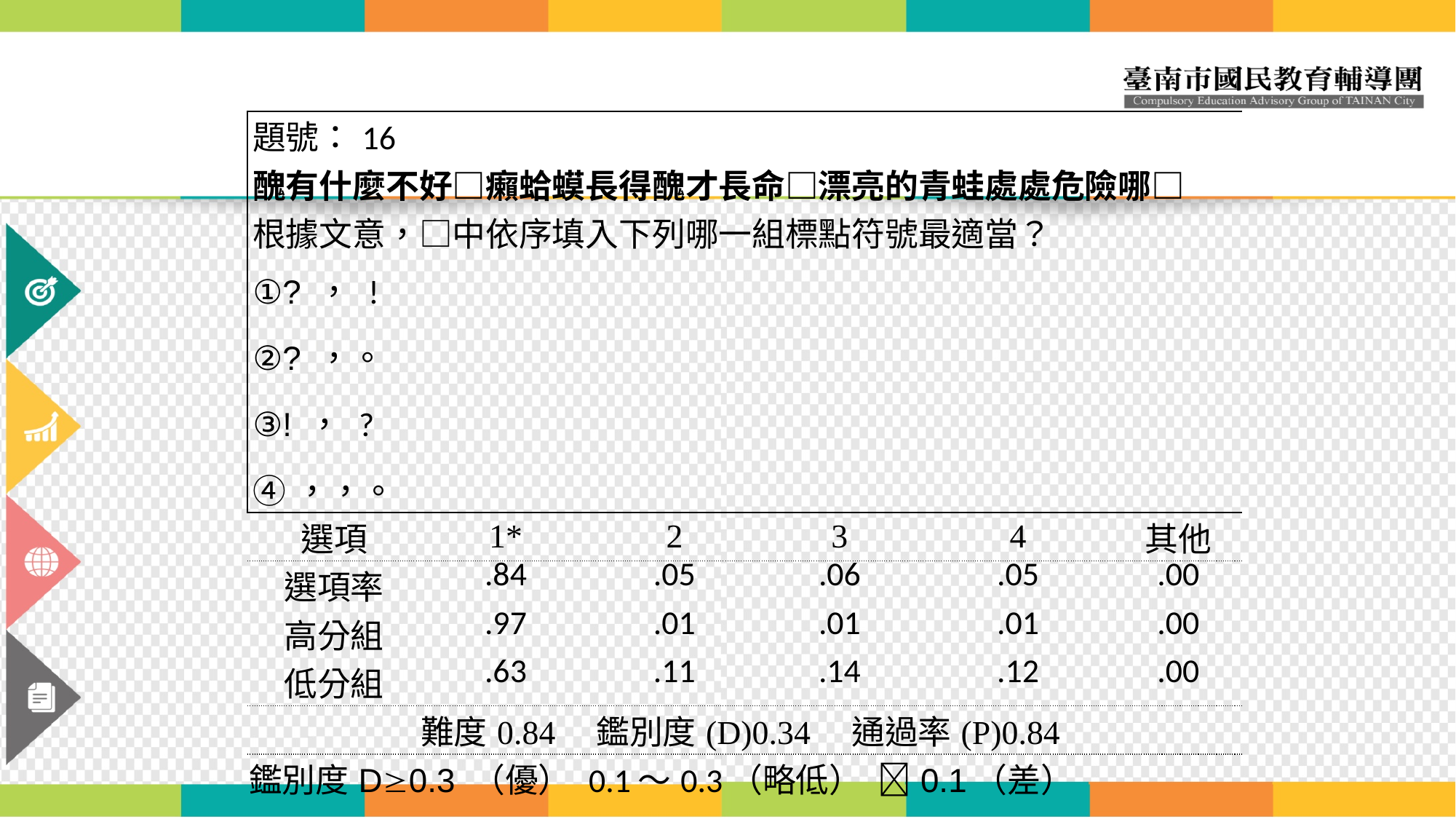

| 題號：16 醜有什麼不好□癩蛤蟆長得醜才長命□漂亮的青蛙處處危險哪□ 根據文意，□中依序填入下列哪一組標點符號最適當？ ①? ， ! ②? ，。 ③! ， ? ④，，。 |  |  |  |  |  |
| --- | --- | --- | --- | --- | --- |
| 選項 | 1\* | 2 | 3 | 4 | 其他 |
| 選項率 | .84 | .05 | .06 | .05 | .00 |
| 高分組 | .97 | .01 | .01 | .01 | .00 |
| 低分組 | .63 | .11 | .14 | .12 | .00 |
| 難度0.84 鑑別度(D)0.34 通過率(P)0.84 |  |  |  |  |  |
| 鑑別度D≥0.3 （優） 0.1～0.3（略低） ≤0.1（差） 通過率P≥0.8（易） 0.4～0.8（適中） ≤0.4（難） |  |  |  |  |  |